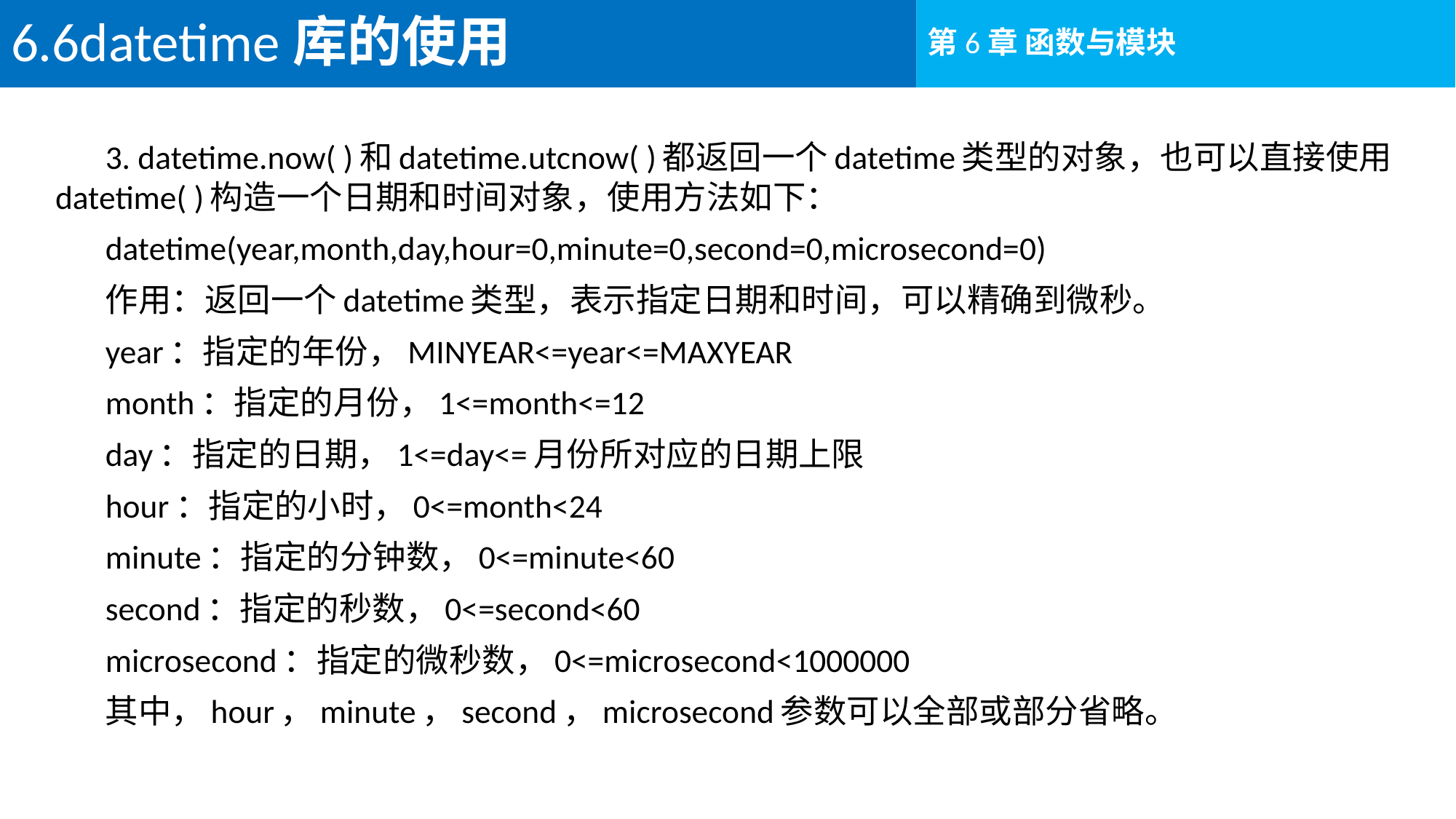

# 6.6datetime库的使用
3. datetime.now( )和datetime.utcnow( )都返回一个datetime类型的对象，也可以直接使用datetime( )构造一个日期和时间对象，使用方法如下：
datetime(year,month,day,hour=0,minute=0,second=0,microsecond=0)
作用：返回一个datetime类型，表示指定日期和时间，可以精确到微秒。
year：指定的年份，MINYEAR<=year<=MAXYEAR
month：指定的月份，1<=month<=12
day：指定的日期，1<=day<=月份所对应的日期上限
hour：指定的小时，0<=month<24
minute：指定的分钟数，0<=minute<60
second：指定的秒数，0<=second<60
microsecond：指定的微秒数，0<=microsecond<1000000
其中，hour，minute，second，microsecond参数可以全部或部分省略。